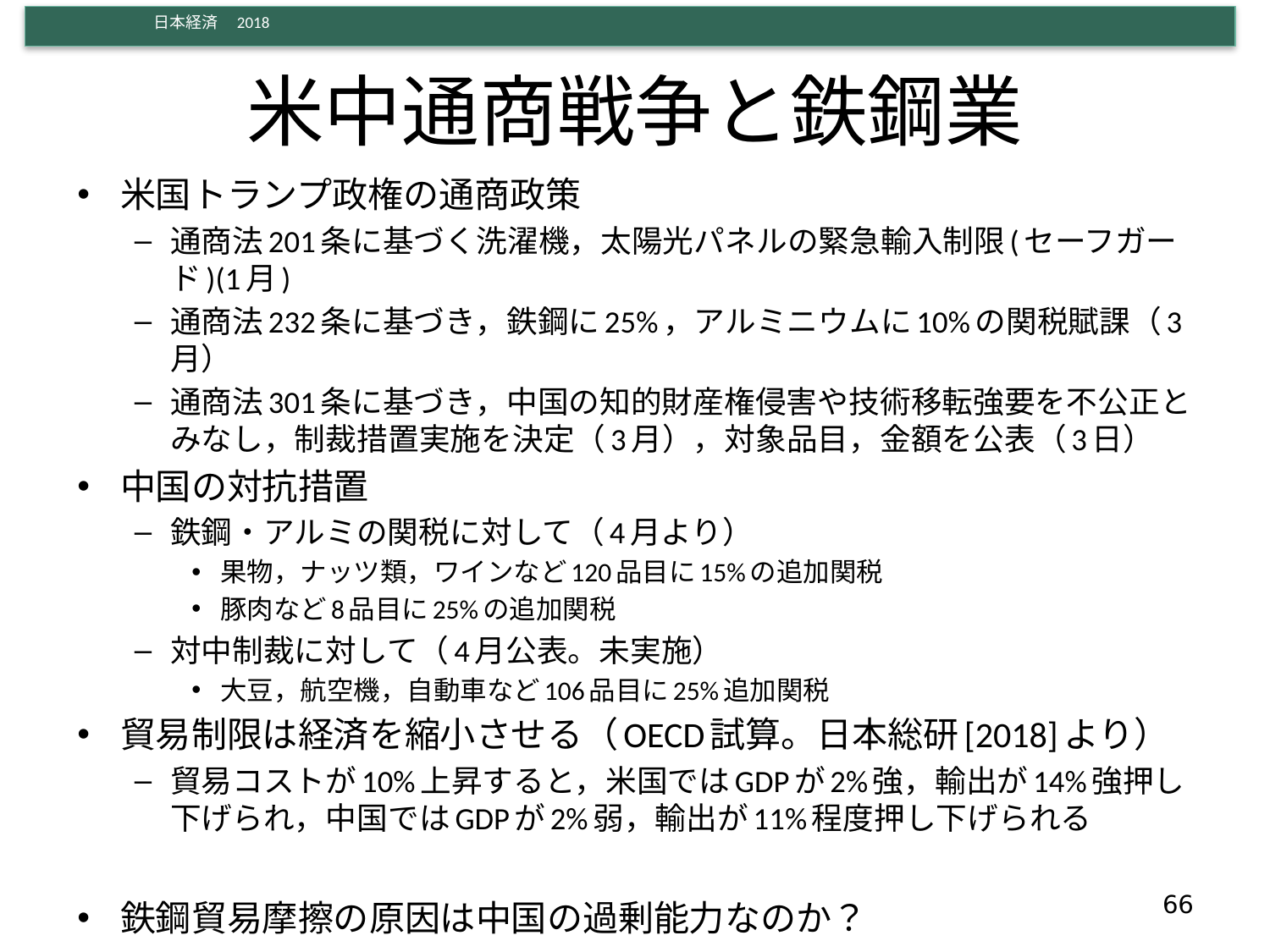

# 米中通商戦争と鉄鋼業
米国トランプ政権の通商政策
通商法201条に基づく洗濯機，太陽光パネルの緊急輸入制限(セーフガード)(1月)
通商法232条に基づき，鉄鋼に25%，アルミニウムに10%の関税賦課（3月）
通商法301条に基づき，中国の知的財産権侵害や技術移転強要を不公正とみなし，制裁措置実施を決定（3月），対象品目，金額を公表（3日）
中国の対抗措置
鉄鋼・アルミの関税に対して（4月より）
果物，ナッツ類，ワインなど120品目に15%の追加関税
豚肉など8品目に25%の追加関税
対中制裁に対して（4月公表。未実施）
大豆，航空機，自動車など106品目に25%追加関税
貿易制限は経済を縮小させる（OECD試算。日本総研[2018]より）
貿易コストが10%上昇すると，米国ではGDPが2%強，輸出が14%強押し下げられ，中国ではGDPが2%弱，輸出が11%程度押し下げられる

鉄鋼貿易摩擦の原因は中国の過剰能力なのか？

66